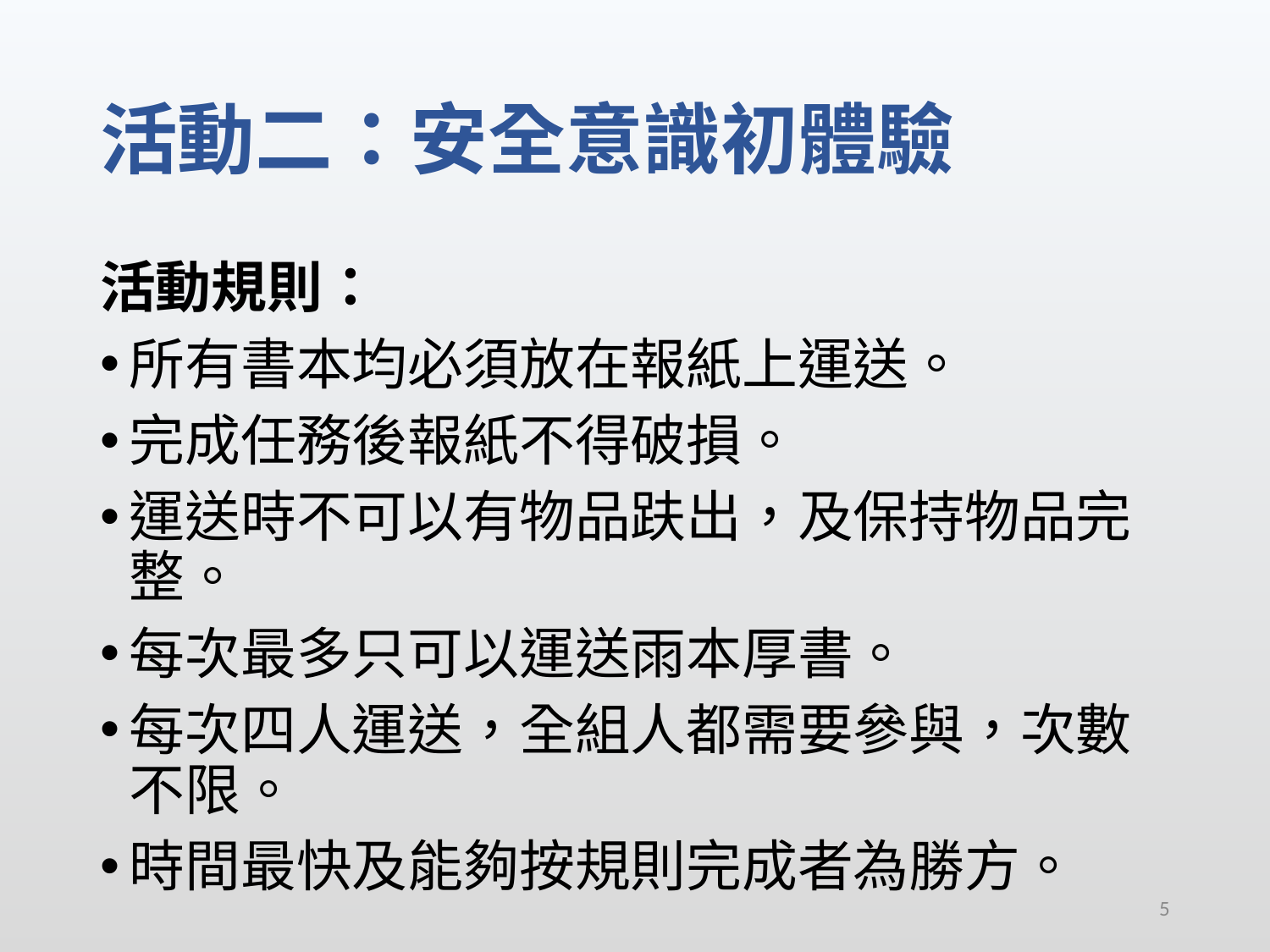

# 活動二：安全意識初體驗
活動規則：
所有書本均必須放在報紙上運送。
完成任務後報紙不得破損。
運送時不可以有物品趺出，及保持物品完整。
每次最多只可以運送雨本厚書。
每次四人運送，全組人都需要參與，次數不限。
時間最快及能夠按規則完成者為勝方。

5